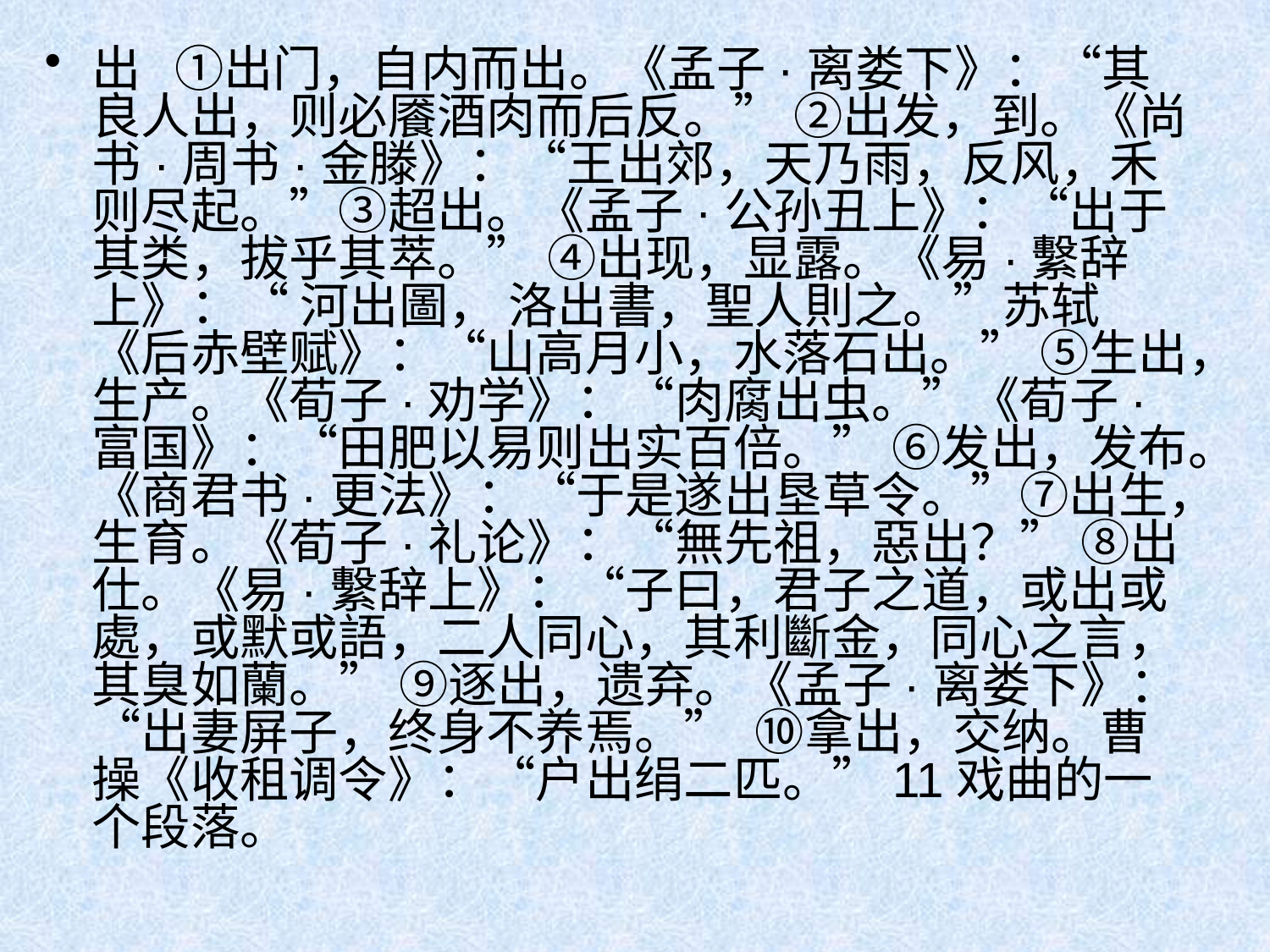

出   ①出门，自内而出。《孟子·离娄下》：“其良人出，则必餍酒肉而后反。” ②出发，到。《尚书·周书·金滕》：“王出郊，天乃雨，反风，禾则尽起。”③超出。《孟子·公孙丑上》：“出于其类，拔乎其萃。” ④出现，显露。《易·繫辞上》：“ 河出圖， 洛出書，聖人則之。”苏轼《后赤壁赋》：“山高月小，水落石出。” ⑤生出，生产。《荀子·劝学》：“肉腐出虫。”《荀子·富国》：“田肥以易则出实百倍。” ⑥发出，发布。《商君书·更法》：“于是遂出垦草令。”⑦出生，生育。《荀子·礼论》：“無先祖，惡出？” ⑧出仕。《易·繫辞上》：“子曰，君子之道，或出或處，或默或語，二人同心，其利斷金，同心之言，其臭如蘭。” ⑨逐出，遗弃。《孟子·离娄下》：“出妻屏子，终身不养焉。”  ⑩拿出，交纳。曹操《收租调令》：“户出绢二匹。”11戏曲的一个段落。